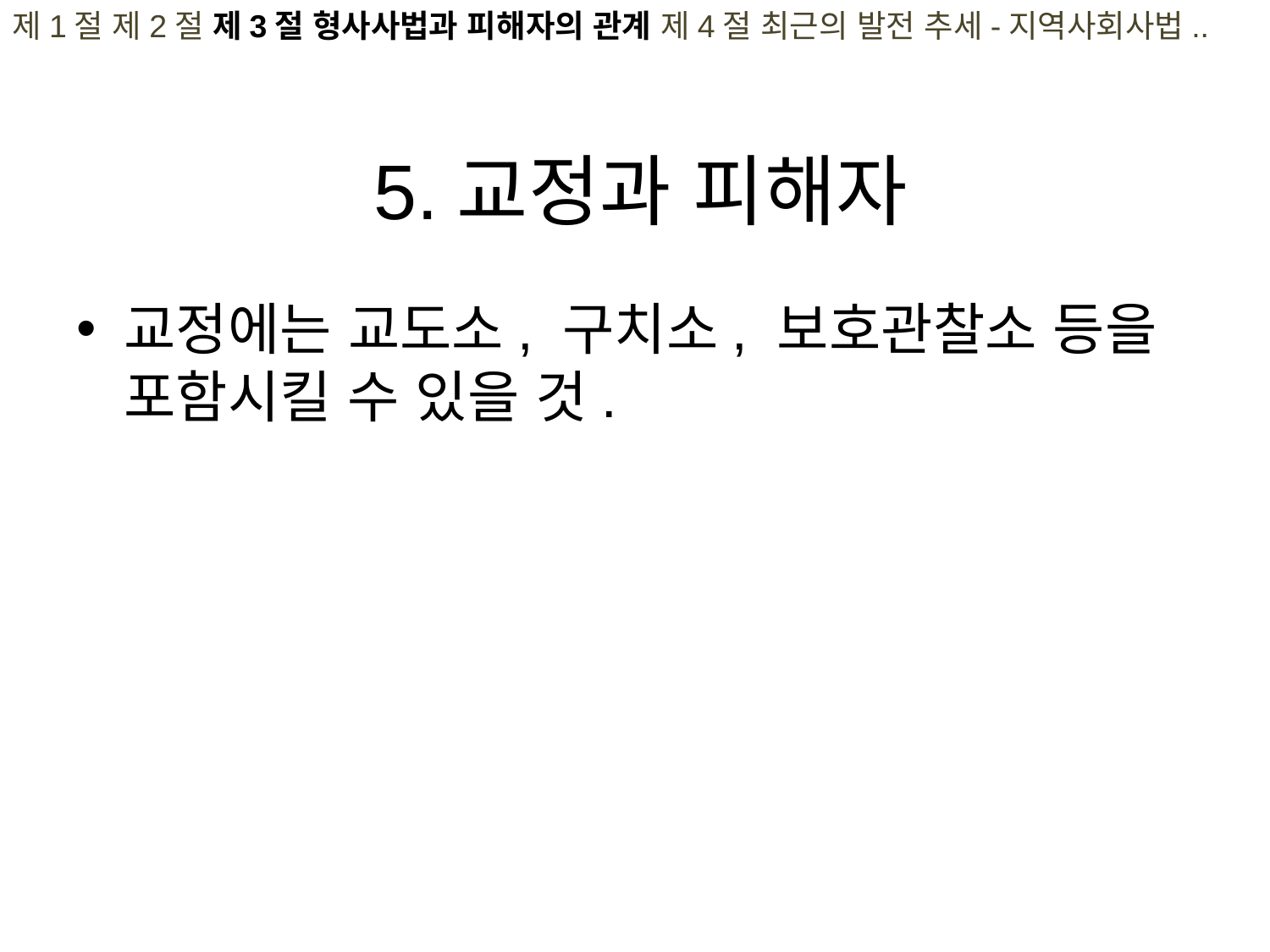

제1절 제2절 제3절 형사사법과 피해자의 관계 제4절 최근의 발전 추세-지역사회사법..
# 5.교정과 피해자
교정에는 교도소, 구치소, 보호관찰소 등을 포함시킬 수 있을 것.